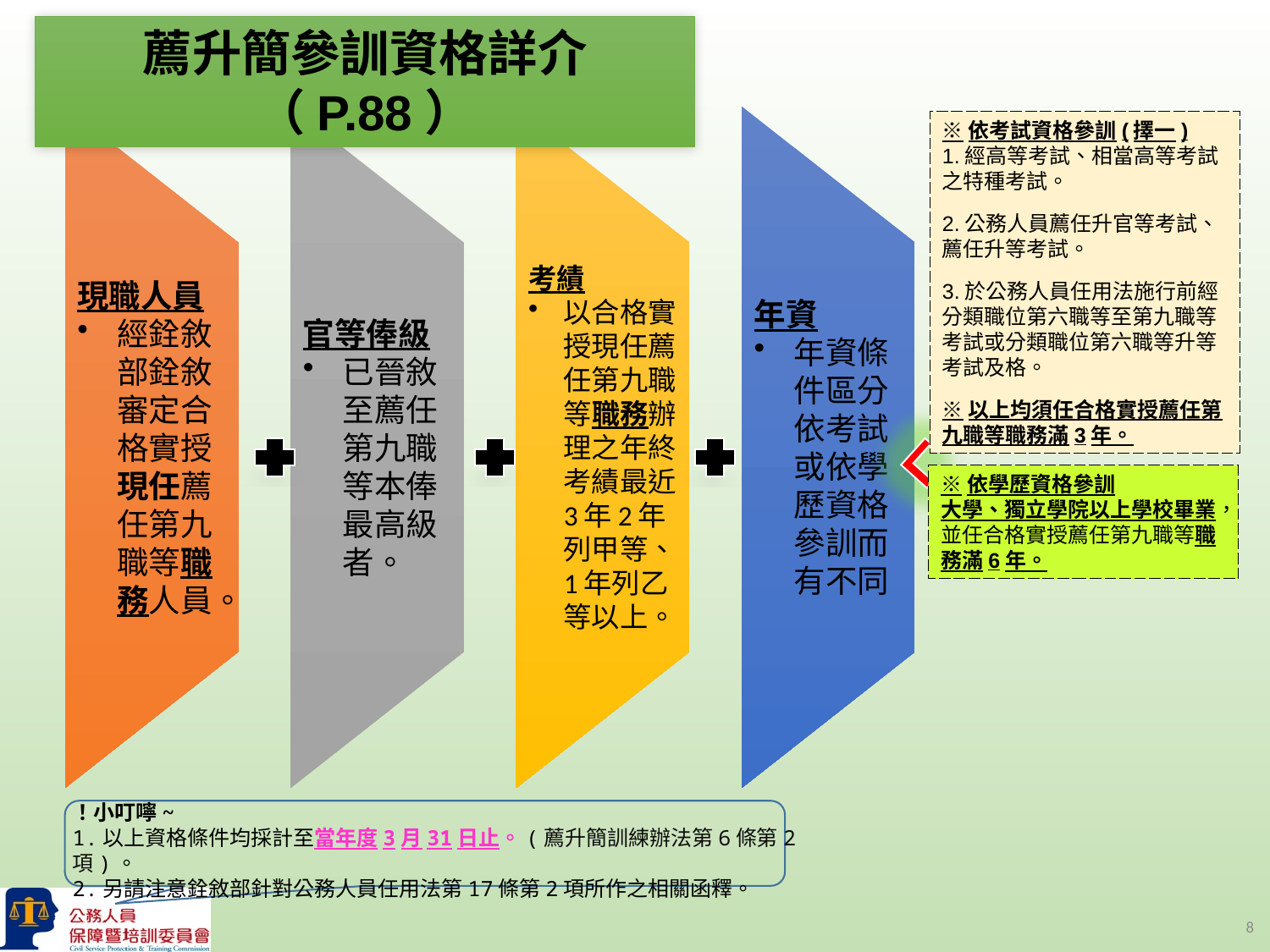

薦升簡參訓資格詳介（P.88）
現職人員
經銓敘部銓敘審定合格實授現任薦任第九職等職務人員。
考績
以合格實授現任薦任第九職等職務辦理之年終考績最近3年2年列甲等、1年列乙等以上。
年資
年資條件區分依考試或依學歷資格參訓而有不同
官等俸級
已晉敘至薦任第九職等本俸最高級者。
※依考試資格參訓(擇一)
1.經高等考試、相當高等考試之特種考試。

2.公務人員薦任升官等考試、薦任升等考試。

3.於公務人員任用法施行前經分類職位第六職等至第九職等考試或分類職位第六職等升等考試及格。

※以上均須任合格實授薦任第九職等職務滿3年。

※依學歷資格參訓
大學、獨立學院以上學校畢業，並任合格實授薦任第九職等職務滿6年。
！小叮嚀~
1.以上資格條件均採計至當年度3月31日止。(薦升簡訓練辦法第6條第2項)。
2.另請注意銓敘部針對公務人員任用法第17條第2項所作之相關函釋。

8